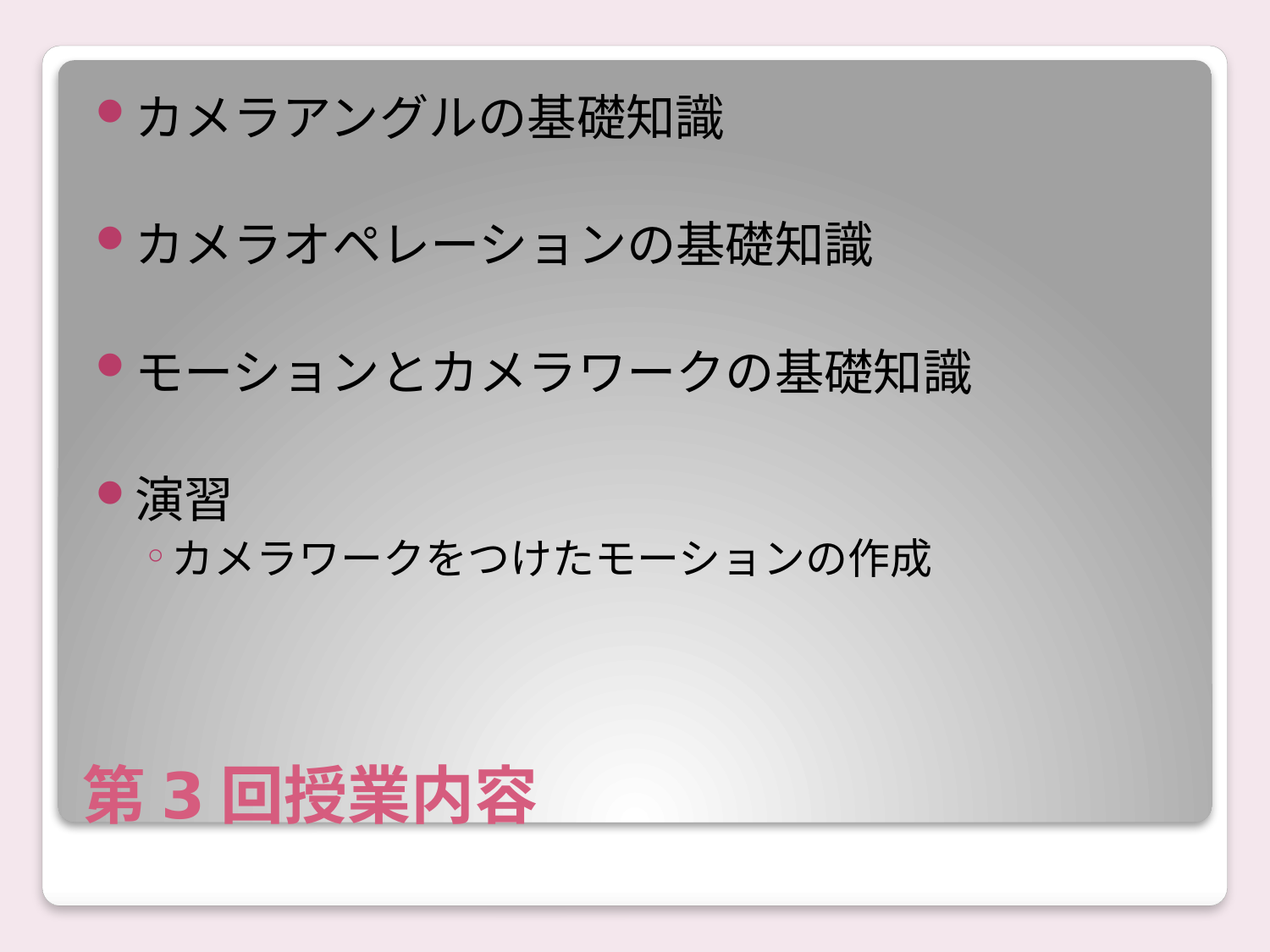

カメラアングルの基礎知識

カメラオペレーションの基礎知識

モーションとカメラワークの基礎知識

演習
カメラワークをつけたモーションの作成
# 第3回授業内容